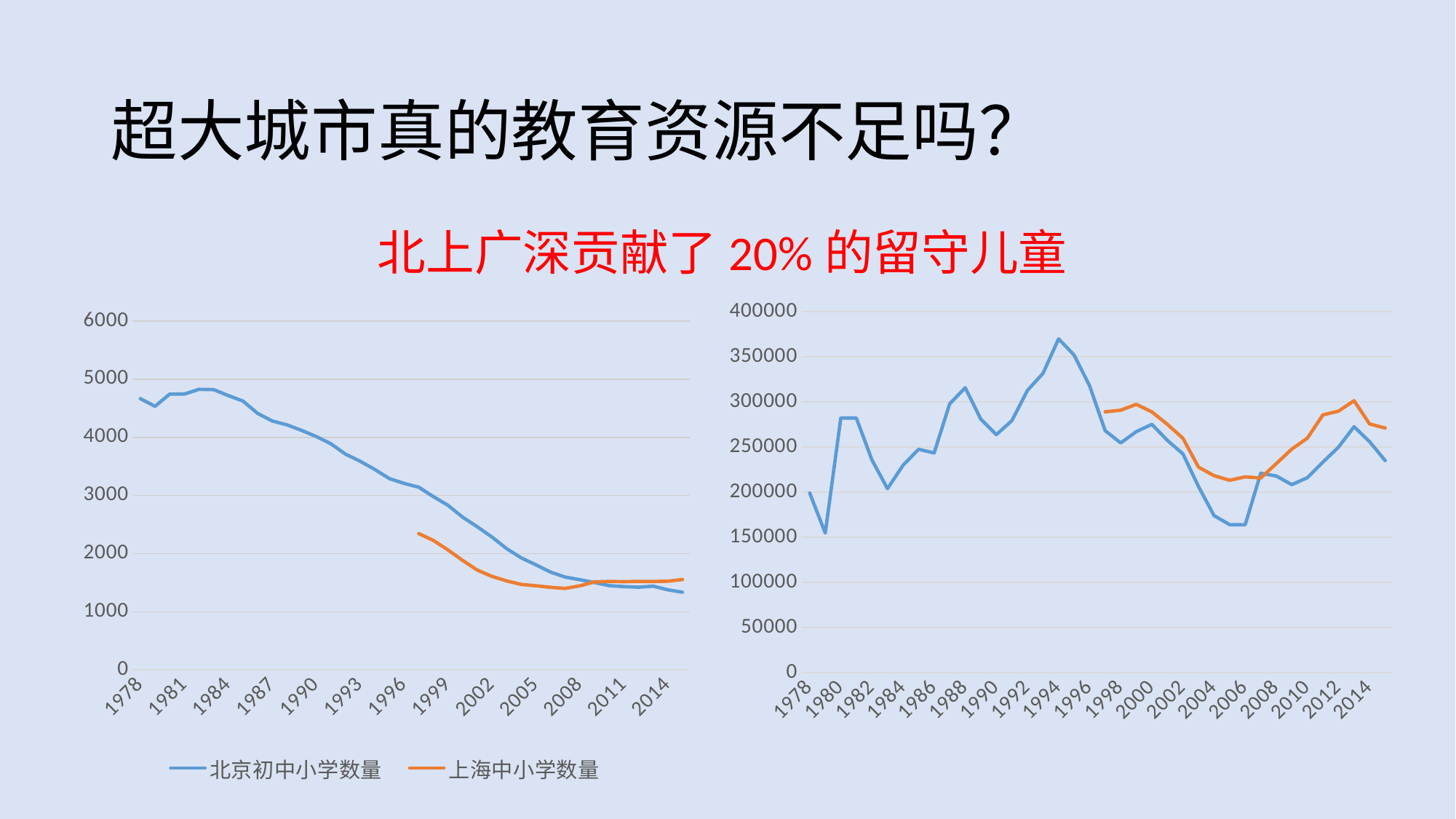

# 超大城市真的教育资源不足吗？
北上广深贡献了20%的留守儿童

### Chart

| Category | 北京初中小学数量 | 上海中小学数量 |
|---|---|---|
| 1978.0 | 4666.0 | None |
| 1979.0 | 4534.0 | None |
| 1980.0 | 4744.0 | None |
| 1981.0 | 4745.0 | None |
| 1982.0 | 4826.0 | None |
| 1983.0 | 4821.0 | None |
| 1984.0 | 4719.0 | None |
| 1985.0 | 4624.0 | None |
| 1986.0 | 4413.0 | None |
| 1987.0 | 4282.0 | None |
| 1988.0 | 4215.0 | None |
| 1989.0 | 4121.0 | None |
| 1990.0 | 4015.0 | None |
| 1991.0 | 3891.0 | None |
| 1992.0 | 3712.0 | None |
| 1993.0 | 3590.0 | None |
| 1994.0 | 3448.0 | None |
| 1995.0 | 3291.0 | None |
| 1996.0 | 3208.0 | None |
| 1997.0 | 3143.0 | 2345.0 |
| 1998.0 | 2981.0 | 2228.0 |
| 1999.0 | 2831.0 | 2063.0 |
| 2000.0 | 2627.0 | 1882.0 |
| 2001.0 | 2462.0 | 1717.0 |
| 2002.0 | 2285.0 | 1608.0 |
| 2003.0 | 2086.0 | 1530.0 |
| 2004.0 | 1926.0 | 1470.0 |
| 2005.0 | 1807.0 | 1447.0 |
| 2006.0 | 1682.0 | 1420.0 |
| 2007.0 | 1596.0 | 1401.0 |
| 2008.0 | 1551.0 | 1446.0 |
| 2009.0 | 1502.0 | 1513.0 |
| 2010.0 | 1449.0 | 1521.0 |
| 2011.0 | 1432.0 | 1518.0 |
| 2012.0 | 1422.0 | 1521.0 |
| 2013.0 | 1440.0 | 1521.0 |
| 2014.0 | 1377.0 | 1525.0 |
| 2015.0 | 1336.0 | 1554.0 |

### Chart

| Category | 北京初中小学招生数量 | 上海中小学招生数量 |
|---|---|---|
| 1978.0 | 199076.0 | None |
| 1979.0 | 154809.0 | None |
| 1980.0 | 282066.0 | None |
| 1981.0 | 282084.0 | None |
| 1982.0 | 235857.0 | None |
| 1983.0 | 203901.0 | None |
| 1984.0 | 229779.0 | None |
| 1985.0 | 247537.0 | None |
| 1986.0 | 243432.0 | None |
| 1987.0 | 297928.0 | None |
| 1988.0 | 315671.0 | None |
| 1989.0 | 280940.0 | None |
| 1990.0 | 263751.0 | None |
| 1991.0 | 279310.0 | None |
| 1992.0 | 312754.0 | None |
| 1993.0 | 331621.0 | None |
| 1994.0 | 369853.0 | None |
| 1995.0 | 351887.0 | None |
| 1996.0 | 317707.0 | None |
| 1997.0 | 268103.0 | 289029.0 |
| 1998.0 | 254551.0 | 290834.0 |
| 1999.0 | 267064.0 | 297294.0 |
| 2000.0 | 275186.0 | 288993.0 |
| 2001.0 | 257404.0 | 275153.0 |
| 2002.0 | 242407.0 | 259700.0 |
| 2003.0 | 206297.0 | 227800.0 |
| 2004.0 | 174067.0 | 218300.0 |
| 2005.0 | 164068.0 | 213200.0 |
| 2006.0 | 163860.0 | 217000.0 |
| 2007.0 | 220975.0 | 215700.0 |
| 2008.0 | 217934.0 | 231635.0 |
| 2009.0 | 208344.0 | 247782.0 |
| 2010.0 | 216088.0 | 259889.0 |
| 2011.0 | 233355.0 | 285640.0 |
| 2012.0 | 249871.0 | 289786.0 |
| 2013.0 | 272533.0 | 301303.0 |
| 2014.0 | 255942.0 | 275583.0 |
| 2015.0 | 235028.0 | 271070.0 |